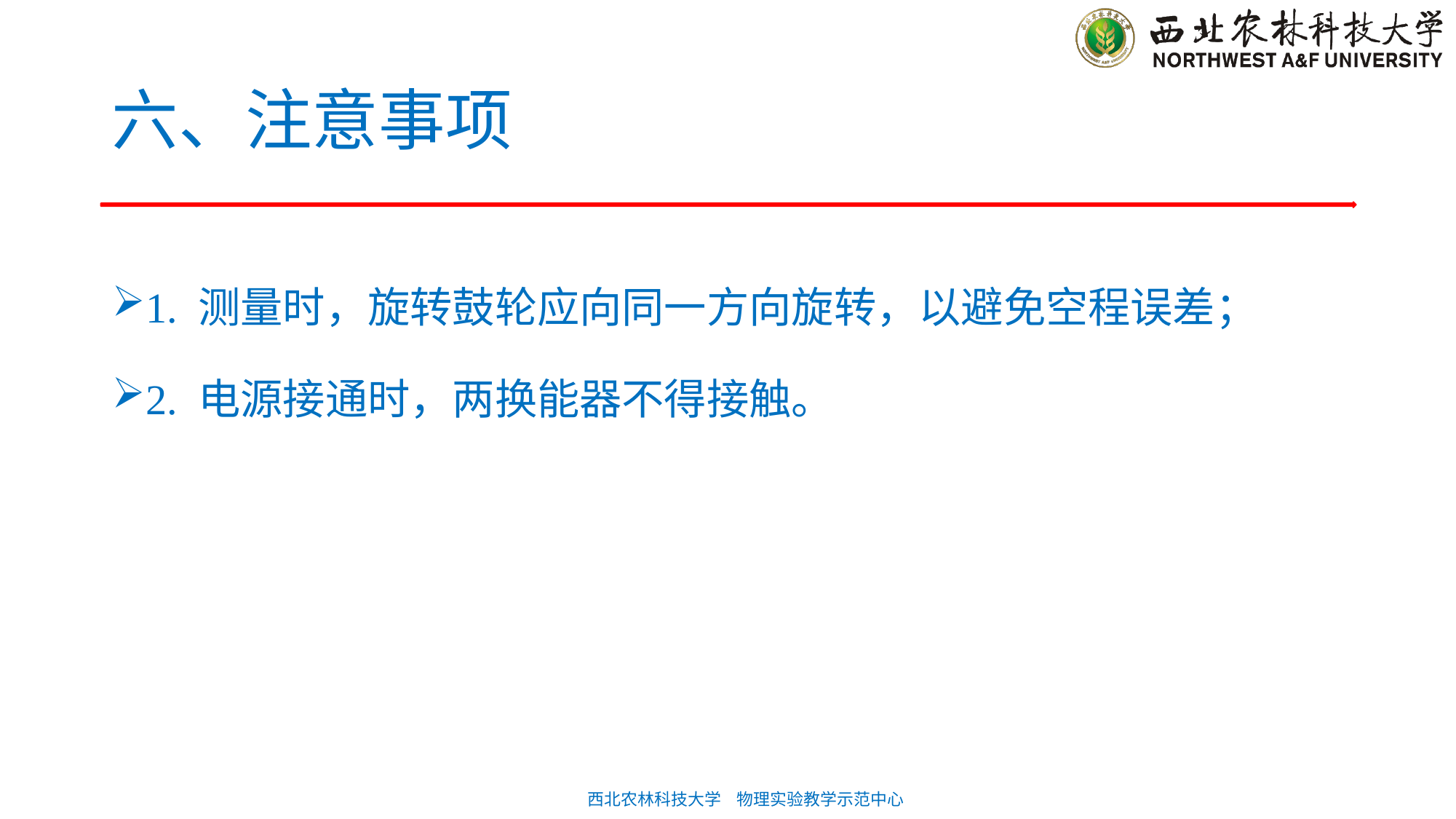

# 六、注意事项
1. 测量时，旋转鼓轮应向同一方向旋转，以避免空程误差；
2. 电源接通时，两换能器不得接触。